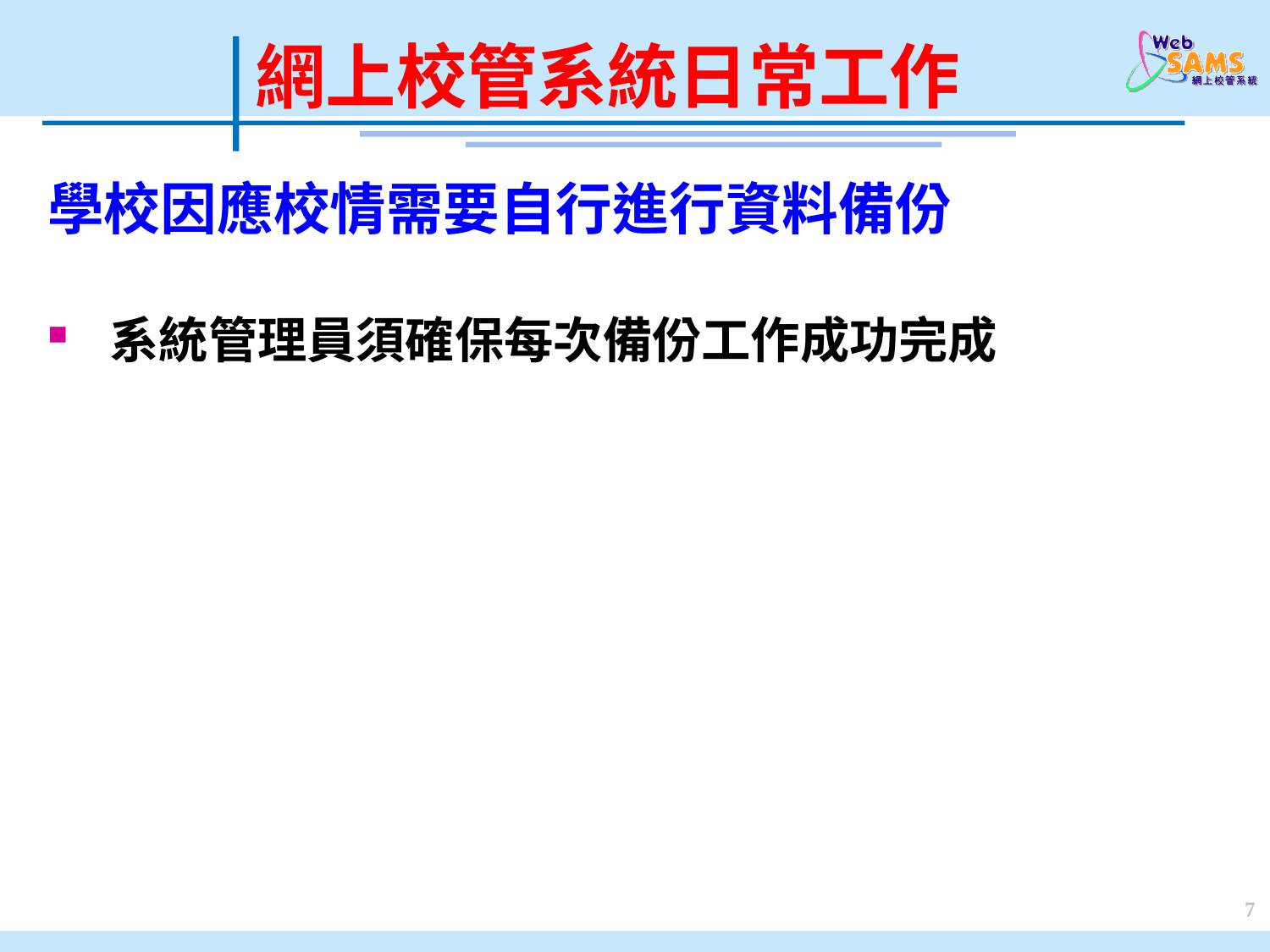

網上校管系統日常工作
學校因應校情需要自行進行資料備份

系統管理員須確保每次備份工作成功完成
7